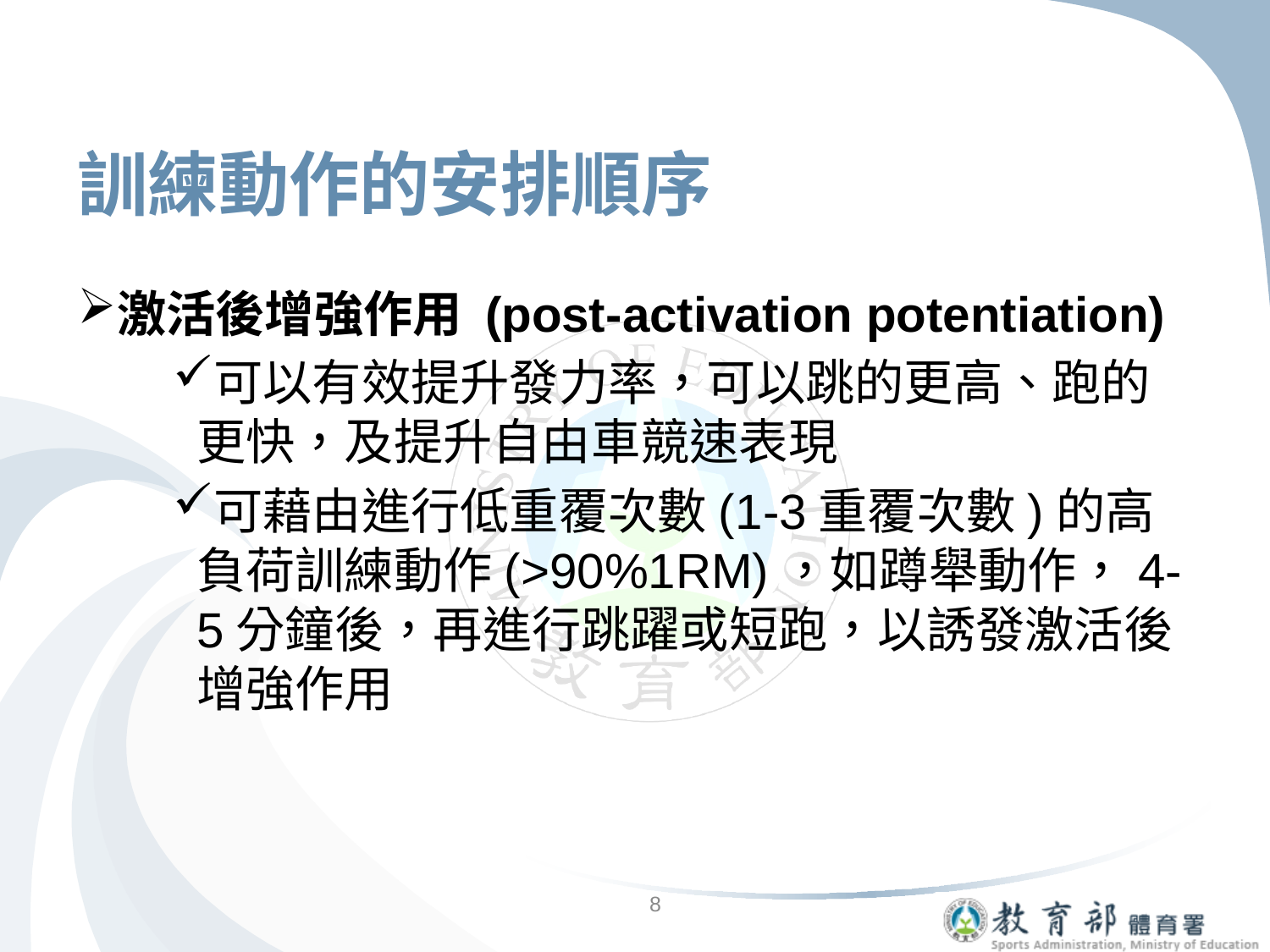

# 訓練動作的安排順序
激活後增強作用 (post-activation potentiation)
可以有效提升發力率，可以跳的更高、跑的更快，及提升自由車競速表現
可藉由進行低重覆次數(1-3重覆次數)的高負荷訓練動作(>90%1RM)，如蹲舉動作，4-5分鐘後，再進行跳躍或短跑，以誘發激活後增強作用
8